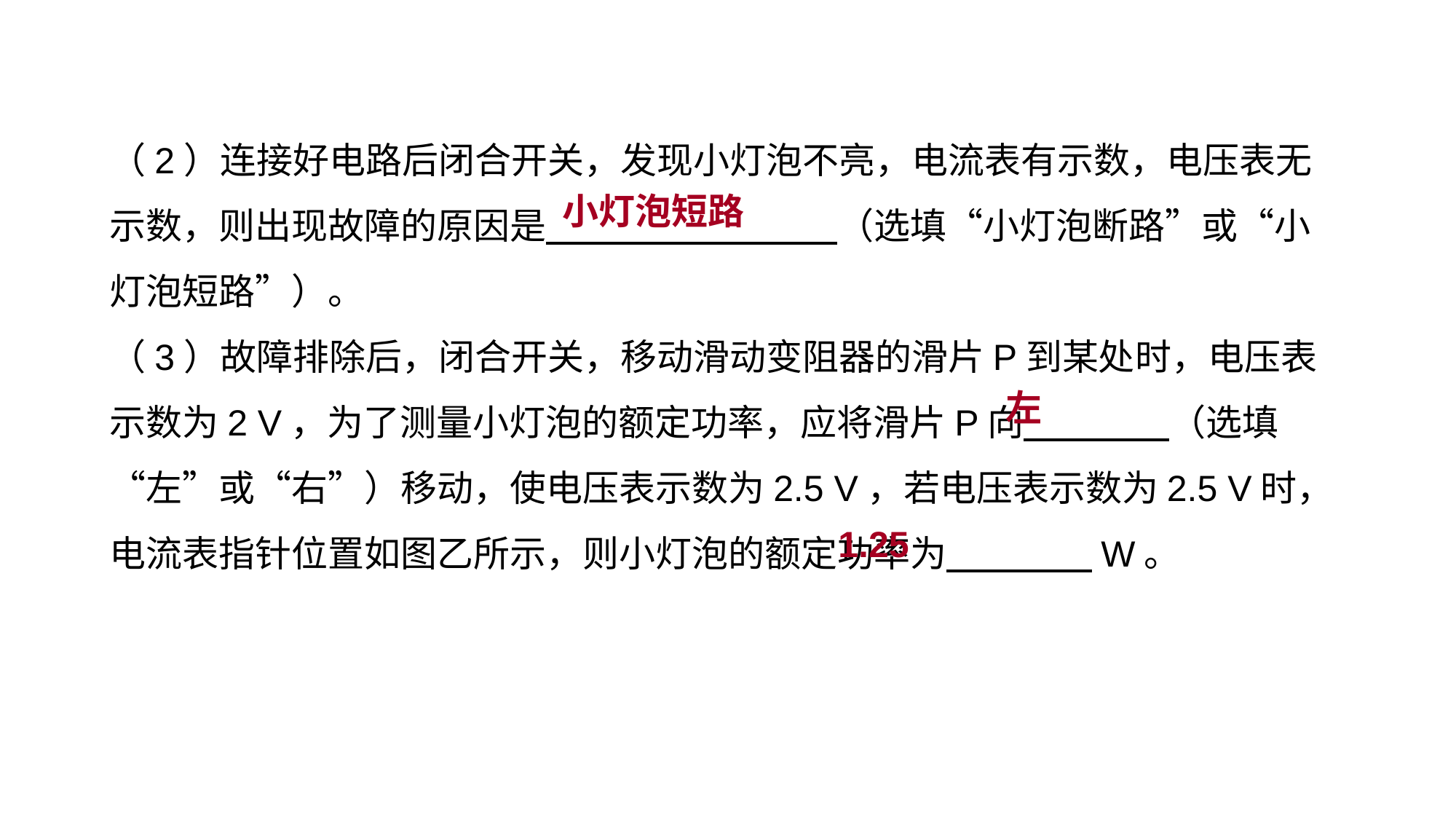

（2）连接好电路后闭合开关，发现小灯泡不亮，电流表有示数，电压表无示数，则出现故障的原因是　　　　　　　　（选填“小灯泡断路”或“小灯泡短路”）。
（3）故障排除后，闭合开关，移动滑动变阻器的滑片P到某处时，电压表示数为2 V，为了测量小灯泡的额定功率，应将滑片P向　　　　（选填“左”或“右”）移动，使电压表示数为2.5 V，若电压表示数为2.5 V时，电流表指针位置如图乙所示，则小灯泡的额定功率为　　　　W。
小灯泡短路
真题回顾 把握考向
左
1.25